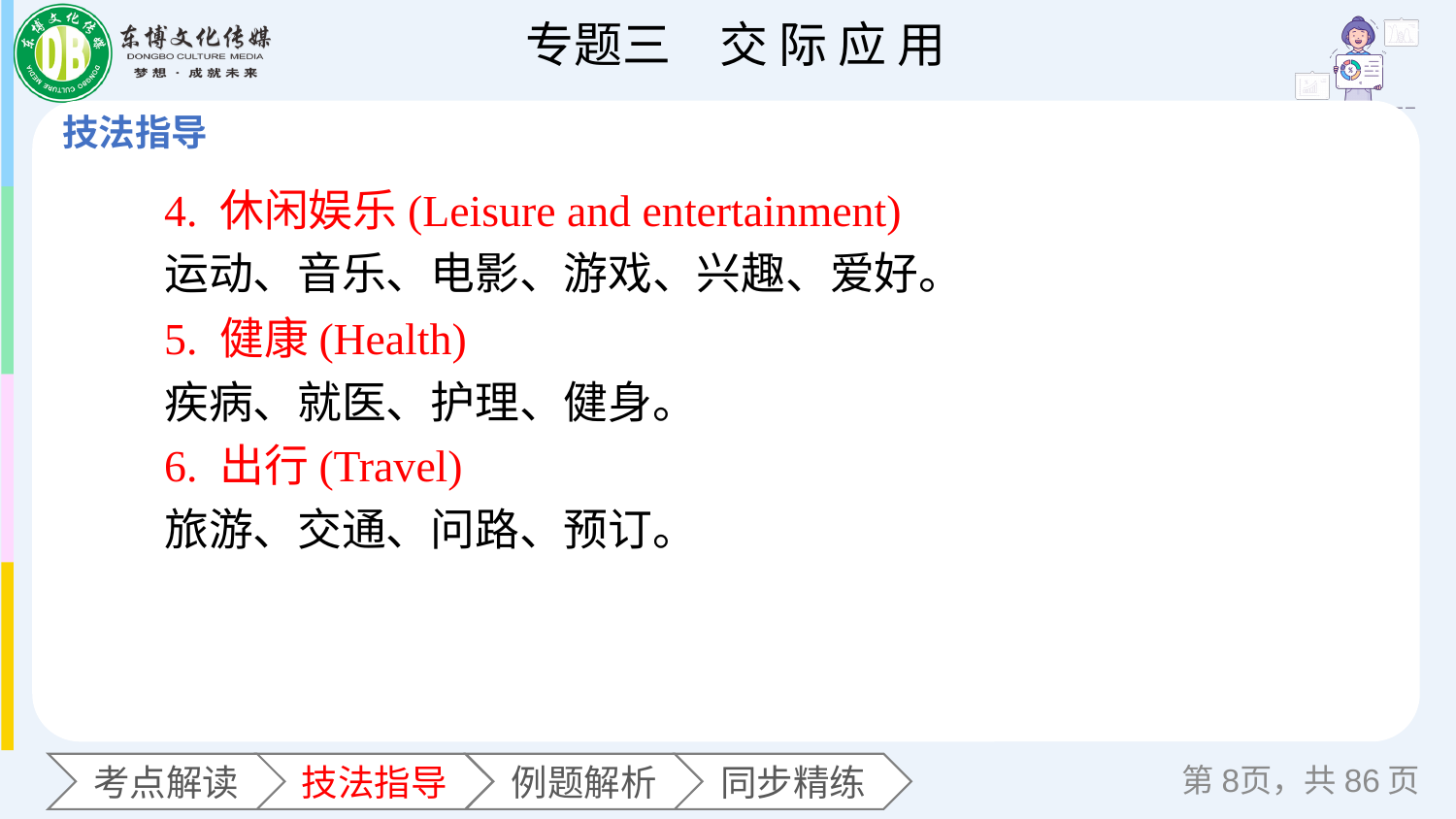

4. 休闲娱乐(Leisure and entertainment)
运动、音乐、电影、游戏、兴趣、爱好。
5. 健康(Health)
疾病、就医、护理、健身。
6. 出行(Travel)
旅游、交通、问路、预订。
第8页，共86页